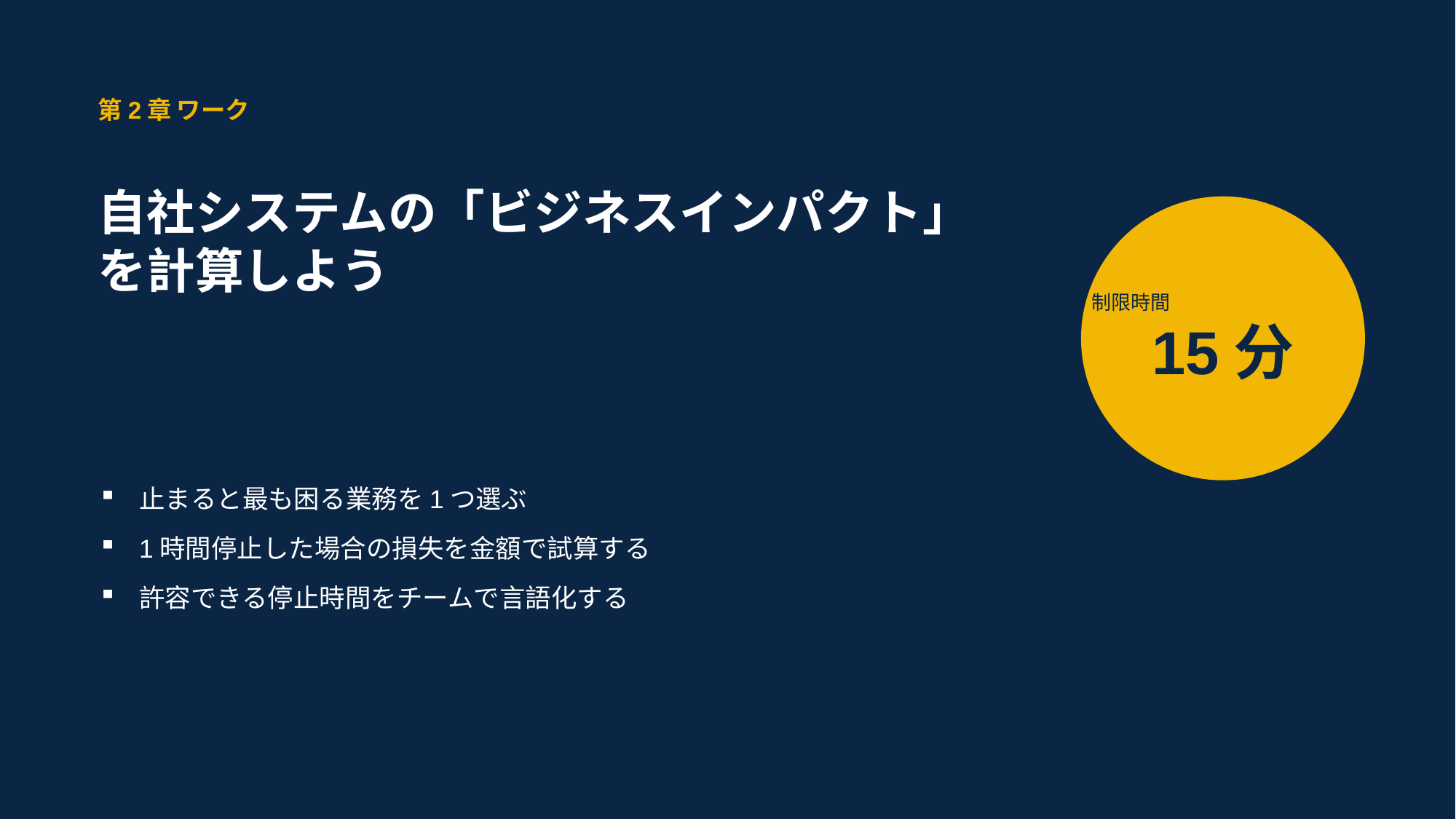

第2章 ワーク
自社システムの「ビジネスインパクト」を計算しよう

制限時間
15分
止まると最も困る業務を1つ選ぶ
1時間停止した場合の損失を金額で試算する
許容できる停止時間をチームで言語化する